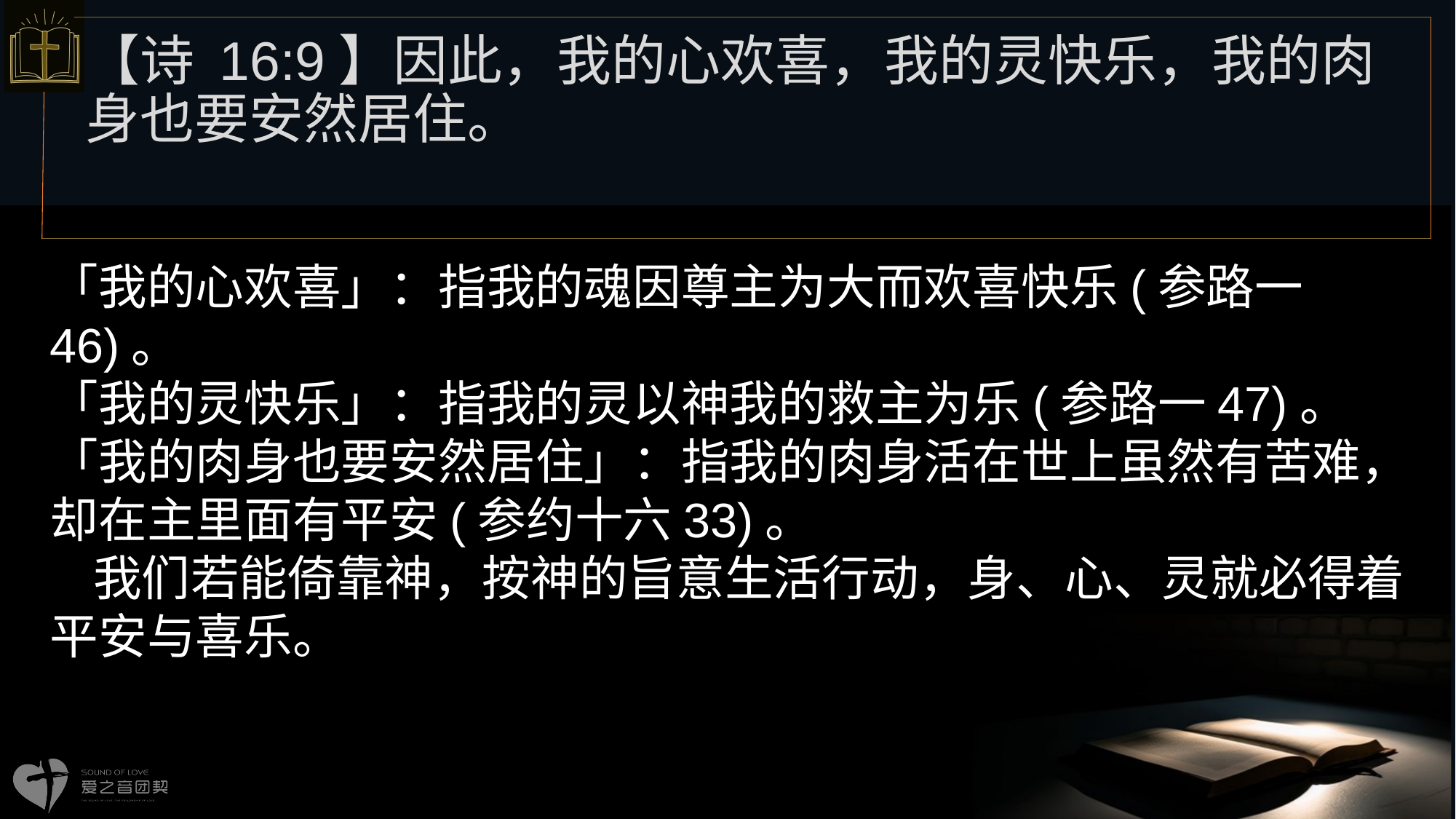

【诗 16:9】因此，我的心欢喜，我的灵快乐，我的肉身也要安然居住。
# 「我的心欢喜」：指我的魂因尊主为大而欢喜快乐(参路一46)。 「我的灵快乐」：指我的灵以神我的救主为乐(参路一47)。 「我的肉身也要安然居住」：指我的肉身活在世上虽然有苦难，却在主里面有平安(参约十六33)。 我们若能倚靠神，按神的旨意生活行动，身、心、灵就必得着平安与喜乐。